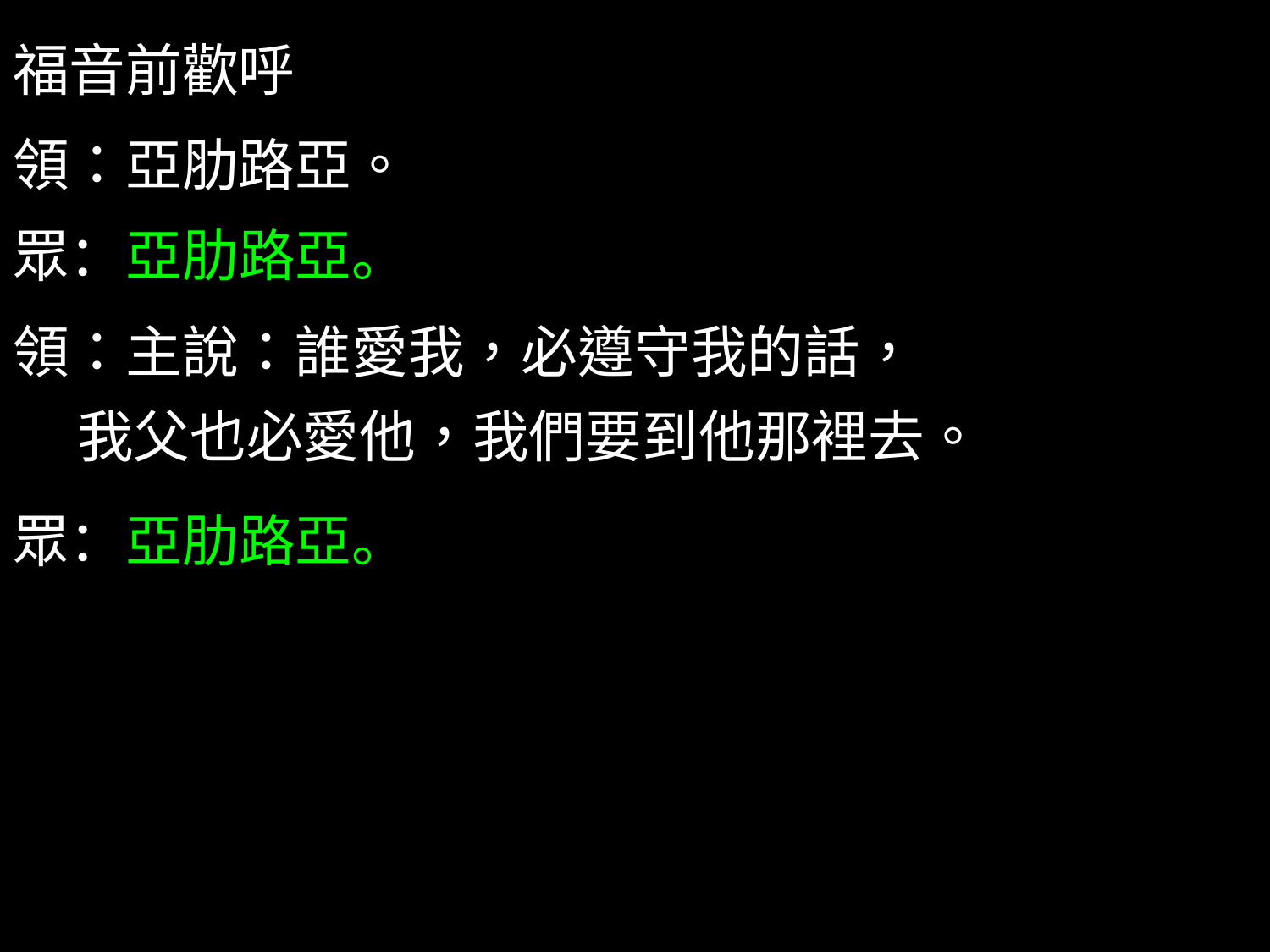

福音前歡呼
領：亞肋路亞。
眾：亞肋路亞。
領：主說：誰愛我，必遵守我的話，
    我父也必愛他，我們要到他那裡去。
眾：亞肋路亞。